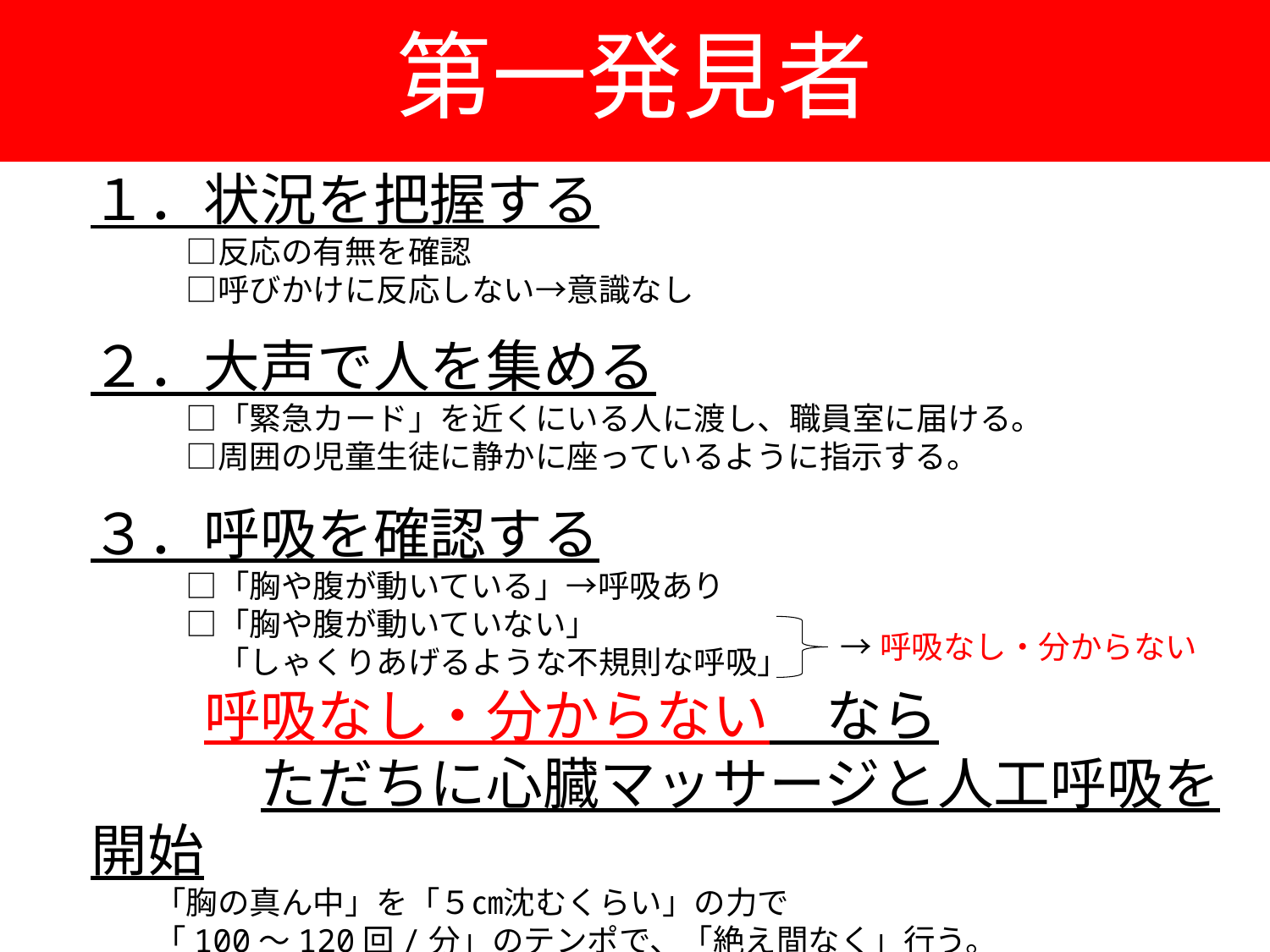

第一発見者
１．状況を把握する
　　　□反応の有無を確認
　　　□呼びかけに反応しない→意識なし

２．大声で人を集める
　　　□「緊急カード」を近くにいる人に渡し、職員室に届ける。
　　　□周囲の児童生徒に静かに座っているように指示する。

３．呼吸を確認する
　　　□「胸や腹が動いている」→呼吸あり
　　　□「胸や腹が動いていない」
　　　　「しゃくりあげるような不規則な呼吸」
　　呼吸なし・分からない　なら
　　　ただちに心臓マッサージと人工呼吸を開始
　　「胸の真ん中」を「５㎝沈むくらい」の力で
　　「100～120回/分」のテンポで、「絶え間なく」行う。
　　　心臓マッサージ：人工呼吸　＝　３０:２

→呼吸なし・分からない